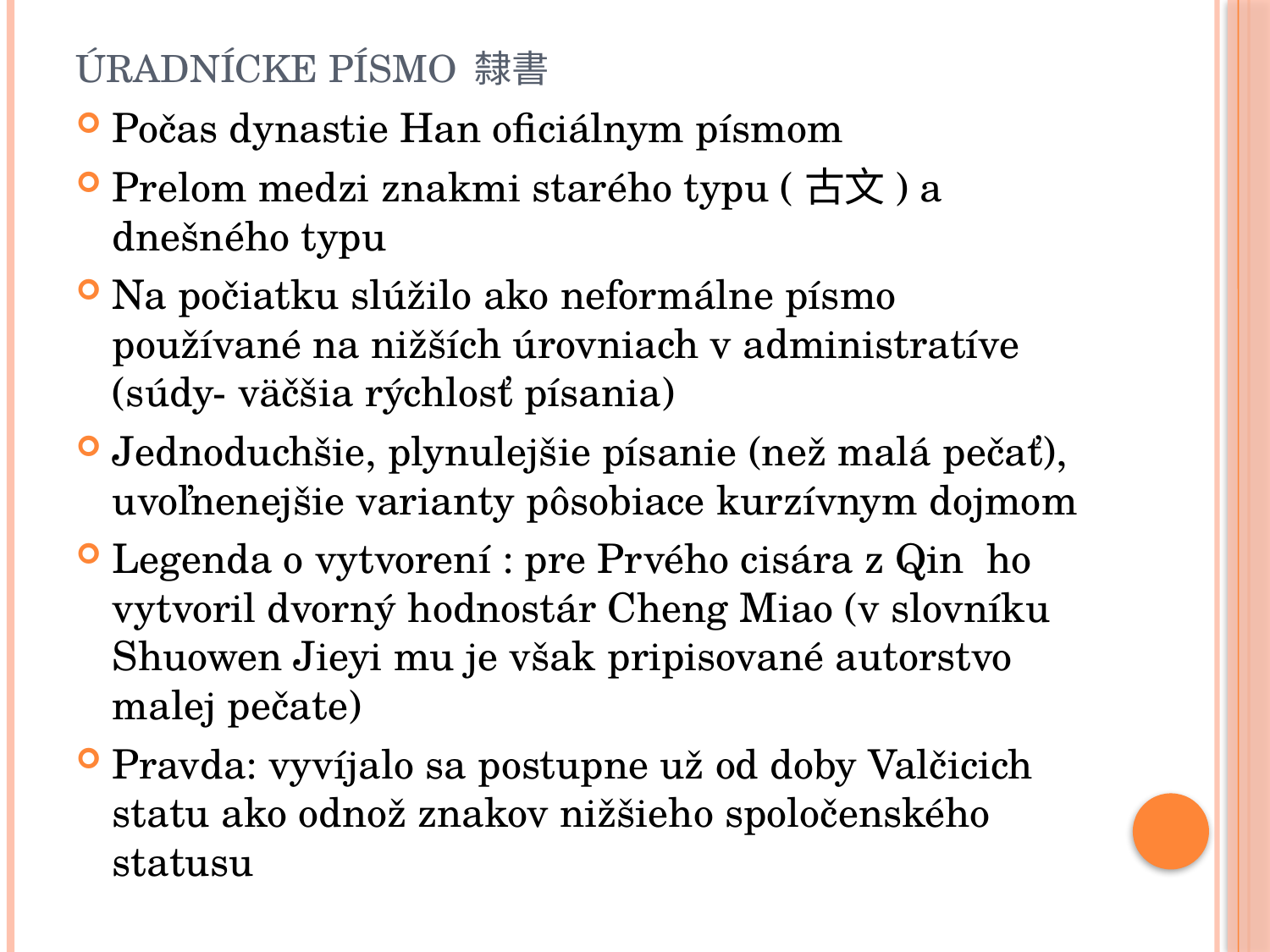

# Úradnícke písmo 隸書
Počas dynastie Han oficiálnym písmom
Prelom medzi znakmi starého typu (古文) a dnešného typu
Na počiatku slúžilo ako neformálne písmo používané na nižších úrovniach v administratíve (súdy- väčšia rýchlosť písania)
Jednoduchšie, plynulejšie písanie (než malá pečať), uvoľnenejšie varianty pôsobiace kurzívnym dojmom
Legenda o vytvorení : pre Prvého cisára z Qin  ho vytvoril dvorný hodnostár Cheng Miao (v slovníku Shuowen Jieyi mu je však pripisované autorstvo malej pečate)
Pravda: vyvíjalo sa postupne už od doby Valčicich statu ako odnož znakov nižšieho spoločenského statusu